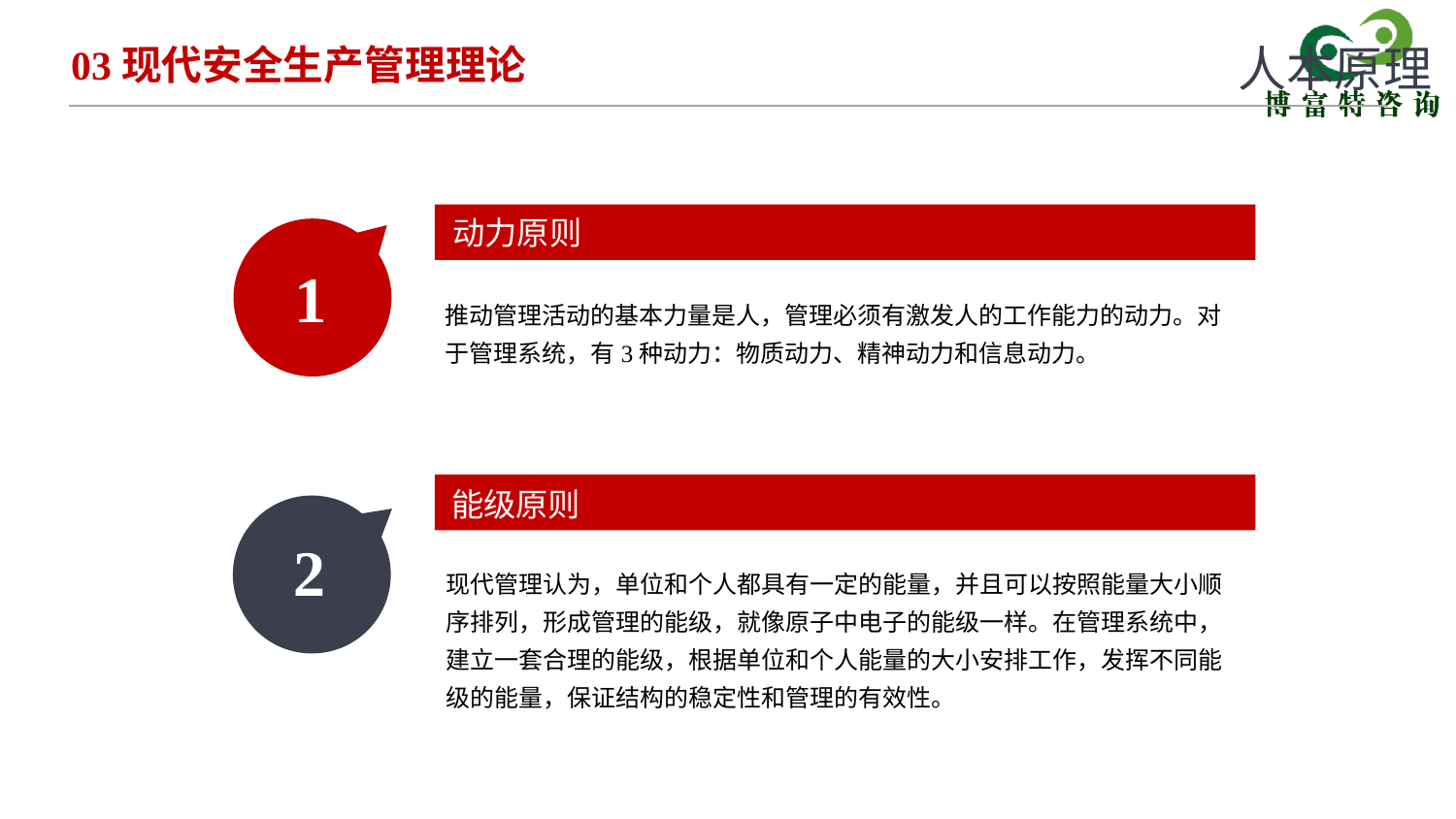

人本原理
03现代安全生产管理理论

动力原则
1
推动管理活动的基本力量是人，管理必须有激发人的工作能力的动力。对于管理系统，有3种动力：物质动力、精神动力和信息动力。

能级原则

现代管理认为，单位和个人都具有一定的能量，并且可以按照能量大小顺序排列，形成管理的能级，就像原子中电子的能级一样。在管理系统中，建立一套合理的能级，根据单位和个人能量的大小安排工作，发挥不同能级的能量，保证结构的稳定性和管理的有效性。
2